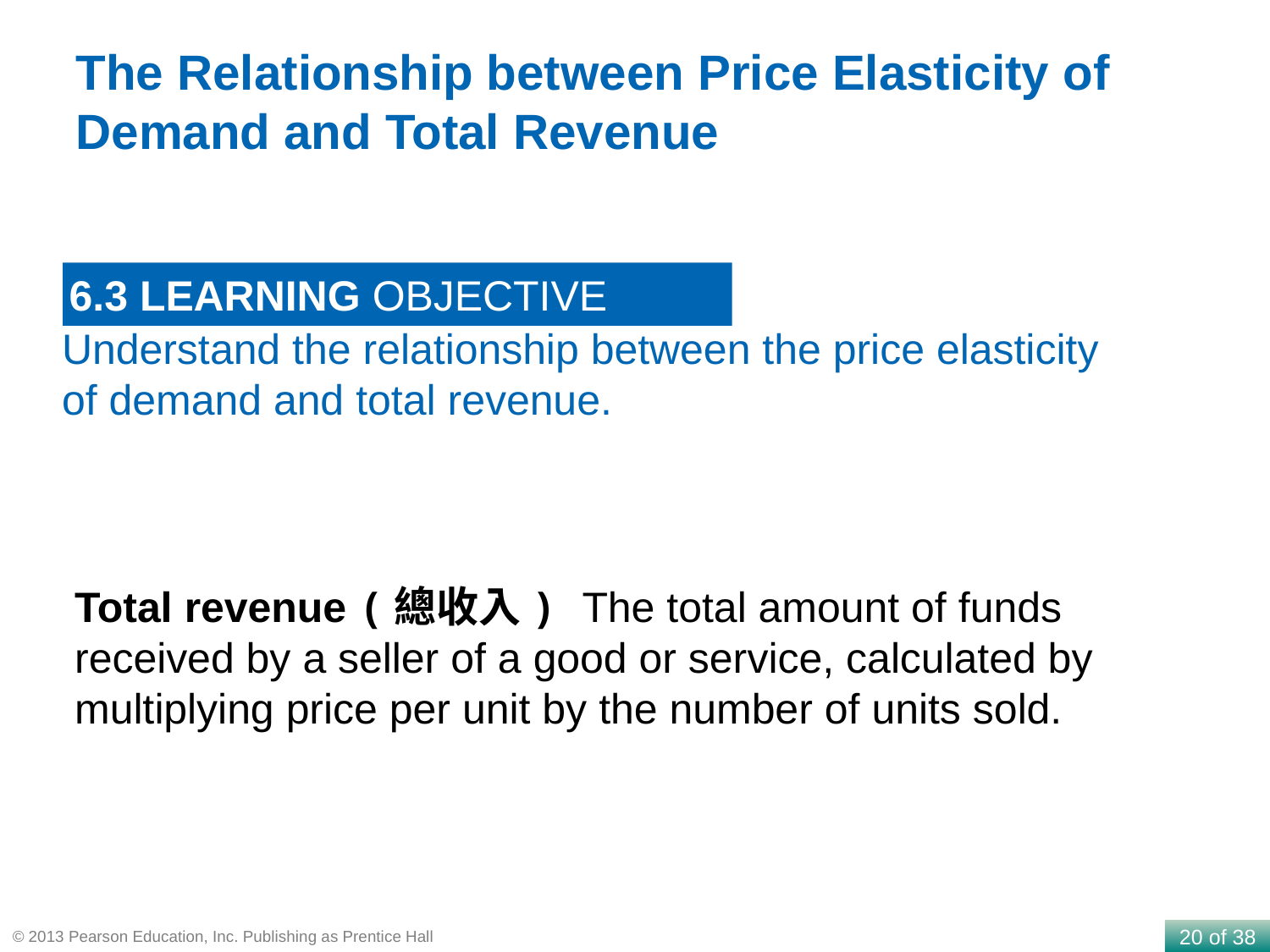

The Relationship between Price Elasticity of Demand and Total Revenue
6.3 LEARNING OBJECTIVE
Understand the relationship between the price elasticity of demand and total revenue.
Total revenue (總收入) The total amount of funds received by a seller of a good or service, calculated by multiplying price per unit by the number of units sold.